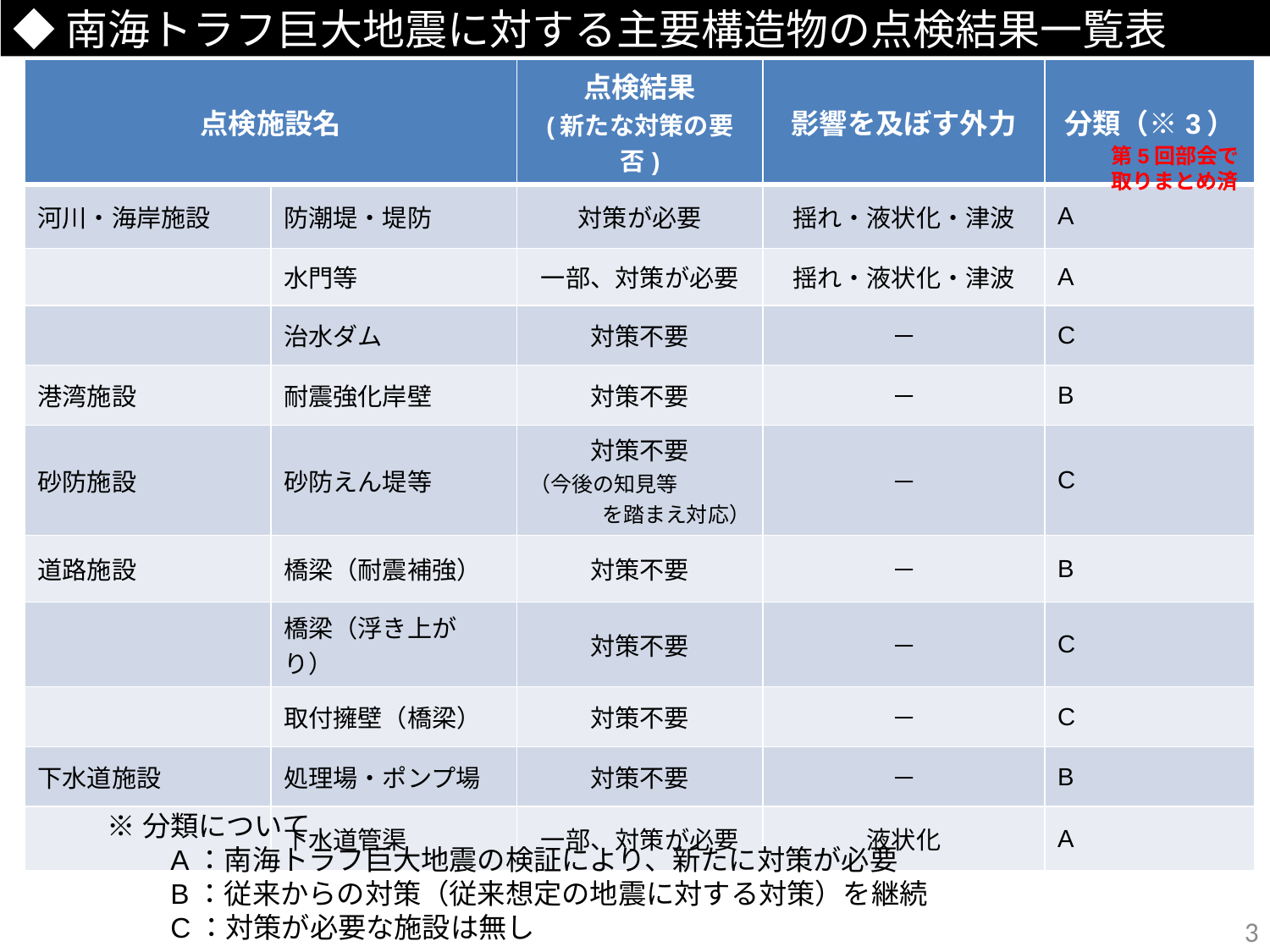

◆南海トラフ巨大地震に対する主要構造物の点検結果一覧表
| 点検施設名 |  | 点検結果 (新たな対策の要否) | 影響を及ぼす外力 | 分類（※3） |
| --- | --- | --- | --- | --- |
| 河川・海岸施設 | 防潮堤・堤防 | 対策が必要 | 揺れ・液状化・津波 | A |
|  | 水門等 | 一部、対策が必要 | 揺れ・液状化・津波 | A |
|  | 治水ダム | 対策不要 | － | C |
| 港湾施設 | 耐震強化岸壁 | 対策不要 | － | B |
| 砂防施設 | 砂防えん堤等 | 対策不要 （今後の知見等 を踏まえ対応） | － | C |
| 道路施設 | 橋梁（耐震補強） | 対策不要 | － | B |
|  | 橋梁（浮き上がり） | 対策不要 | － | C |
|  | 取付擁壁（橋梁） | 対策不要 | － | C |
| 下水道施設 | 処理場・ポンプ場 | 対策不要 | － | B |
|  | 下水道管渠 | 一部、対策が必要 | 液状化 | A |
第5回部会で
取りまとめ済
※分類について
　　A：南海トラフ巨大地震の検証により、新たに対策が必要
　　B：従来からの対策（従来想定の地震に対する対策）を継続
　　C：対策が必要な施設は無し
3